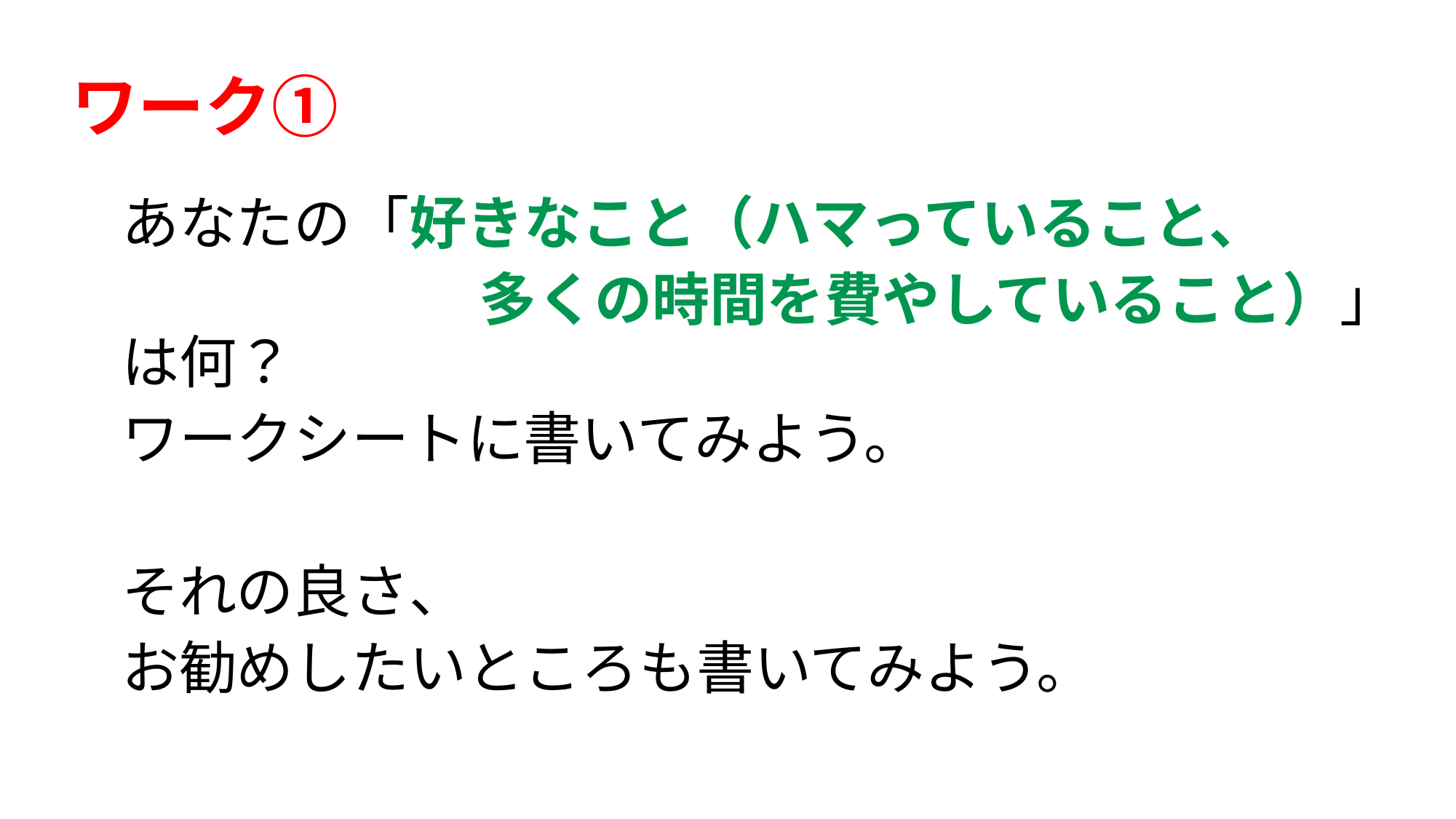

# ワーク①
あなたの「好きなこと（ハマっていること、
　　　　　　 多くの時間を費やしていること）」は何？
ワークシートに書いてみよう。

それの良さ、
お勧めしたいところも書いてみよう。